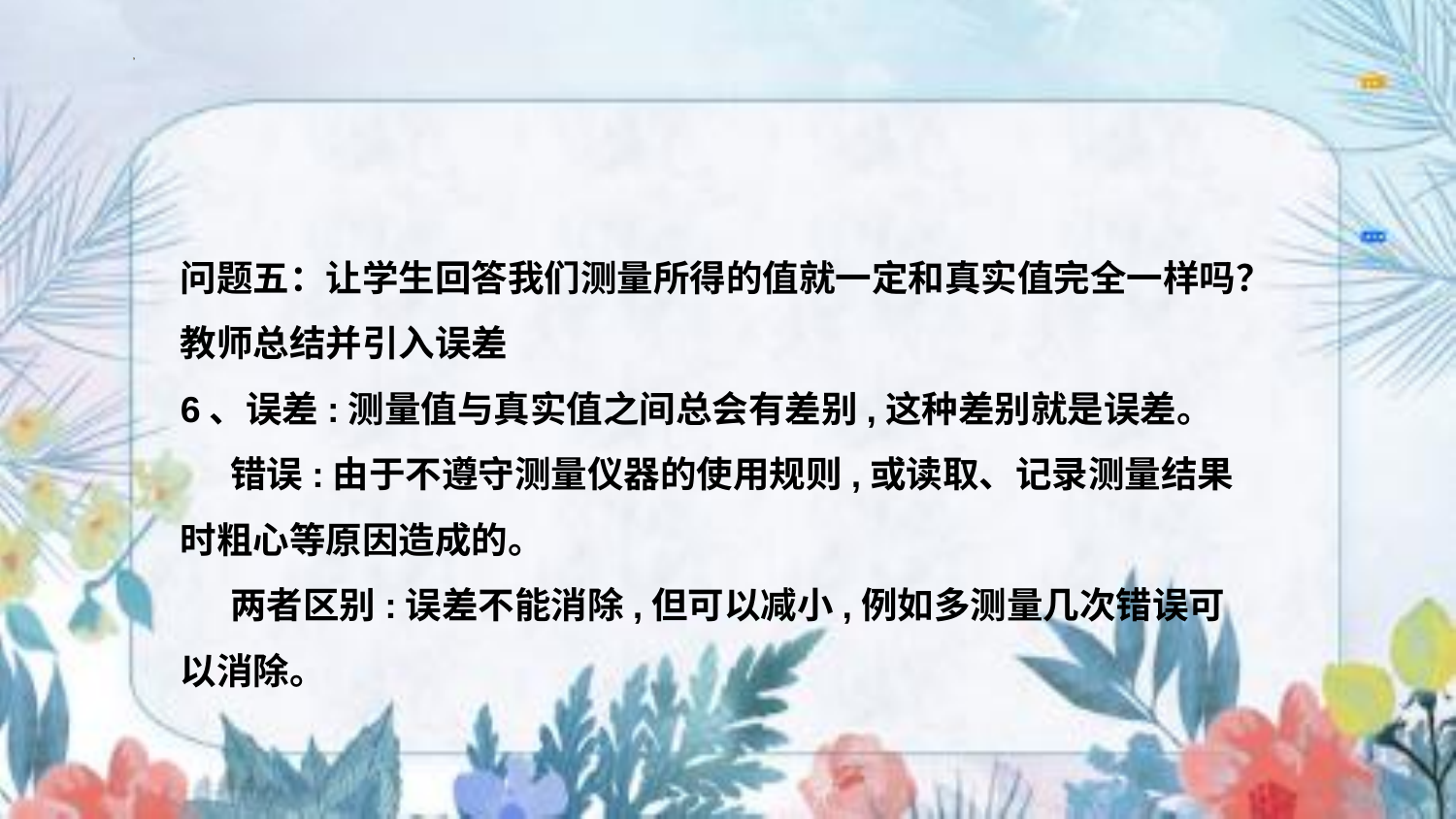

问题五：让学生回答我们测量所得的值就一定和真实值完全一样吗？
教师总结并引入误差
6、误差:测量值与真实值之间总会有差别,这种差别就是误差。
     错误:由于不遵守测量仪器的使用规则,或读取、记录测量结果时粗心等原因造成的。
     两者区别:误差不能消除,但可以减小,例如多测量几次错误可以消除。